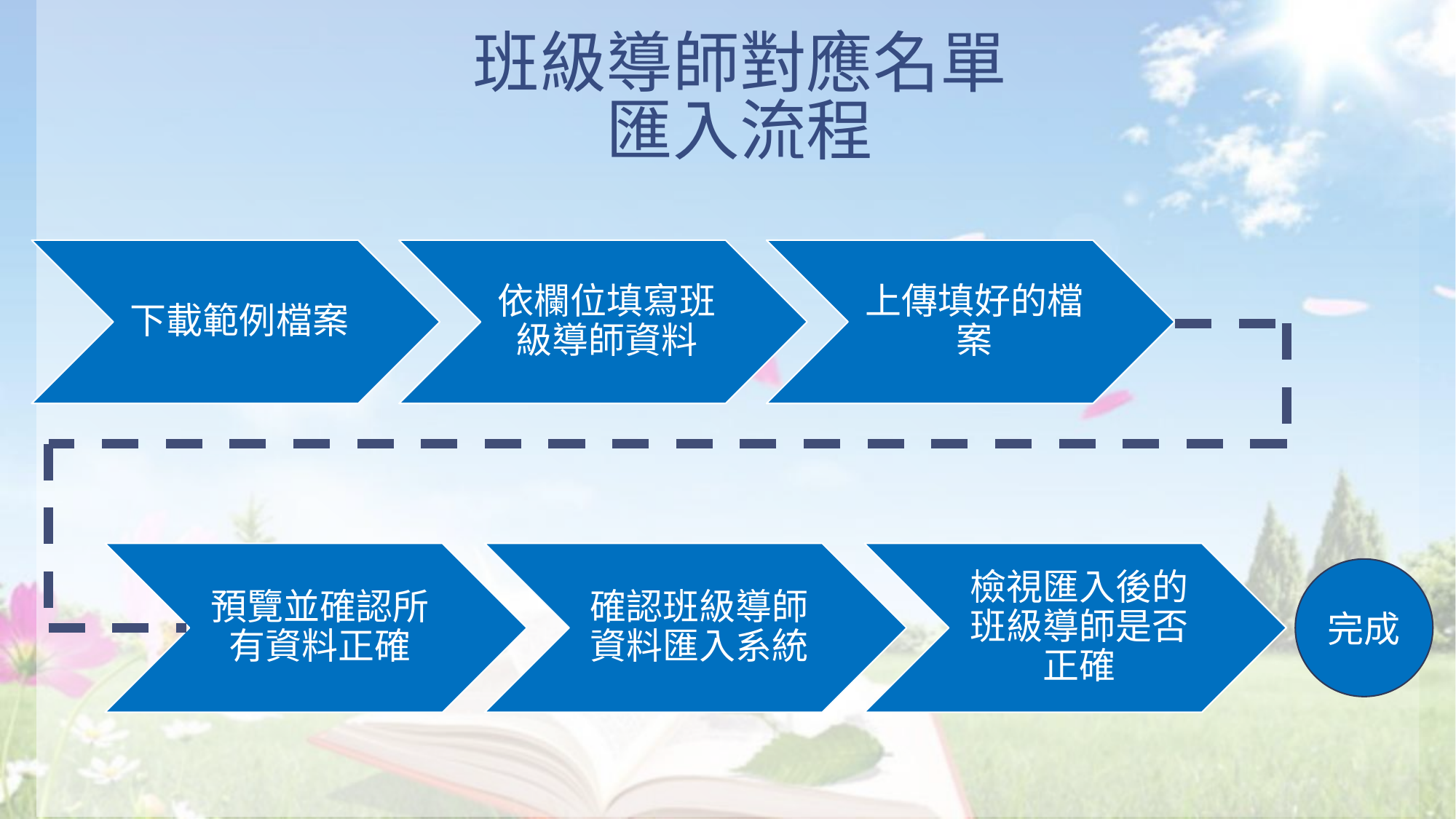

# 班級導師對應名單 匯入流程
下載範例檔案
依欄位填寫班級導師資料
上傳填好的檔案
預覽並確認所有資料正確
確認班級導師資料匯入系統
檢視匯入後的班級導師是否正確
完成